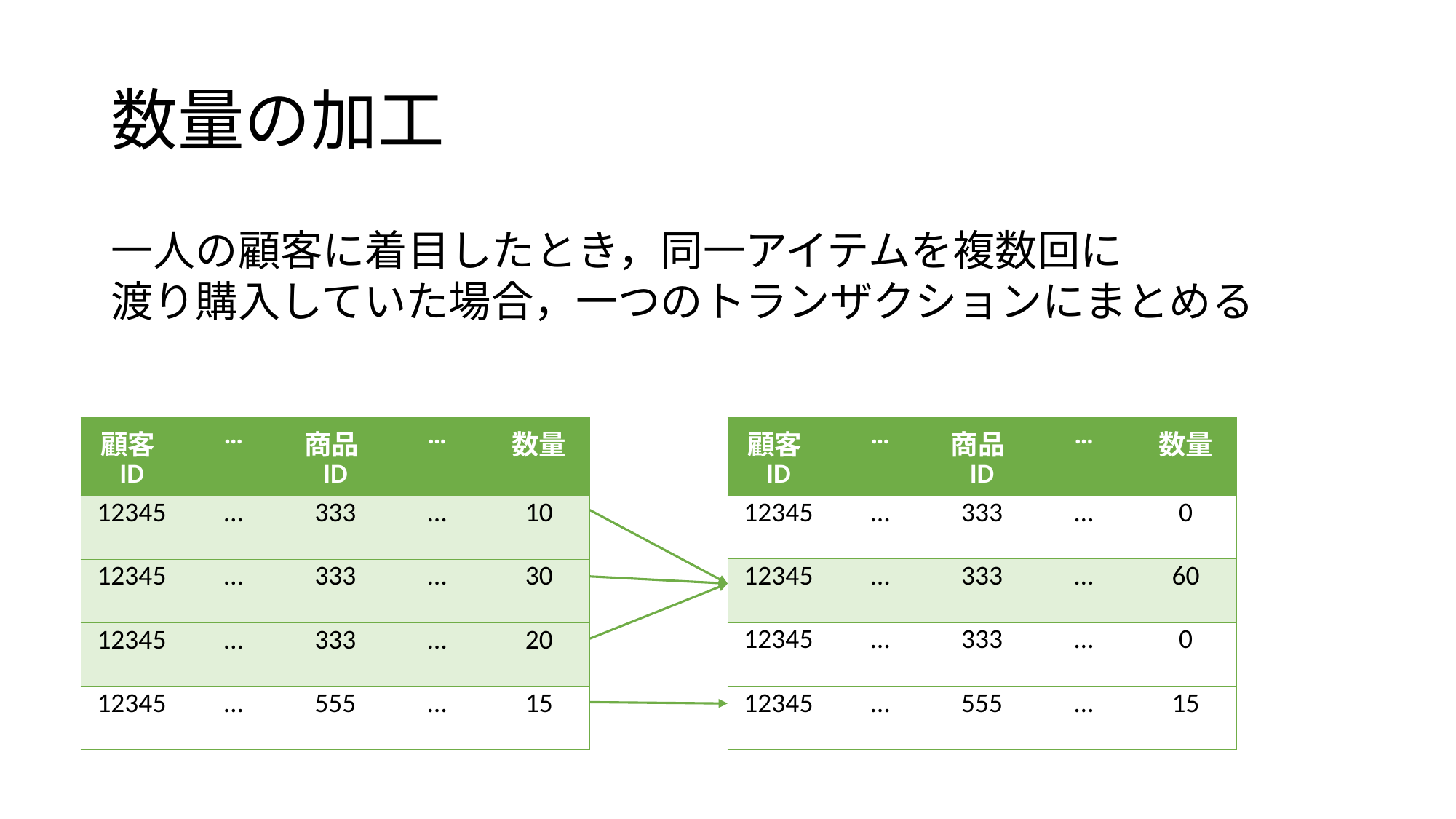

# 数量の加工
一人の顧客に着目したとき，同一アイテムを複数回に
渡り購入していた場合，一つのトランザクションにまとめる
| 顧客ID | … | 商品ID | … | 数量 |
| --- | --- | --- | --- | --- |
| 12345 | … | 333 | … | 0 |
| 12345 | … | 333 | … | 60 |
| 12345 | … | 333 | … | 0 |
| 12345 | … | 555 | … | 15 |
| 顧客ID | … | 商品ID | … | 数量 |
| --- | --- | --- | --- | --- |
| 12345 | … | 333 | … | 10 |
| 12345 | … | 333 | … | 30 |
| 12345 | … | 333 | … | 20 |
| 12345 | … | 555 | … | 15 |